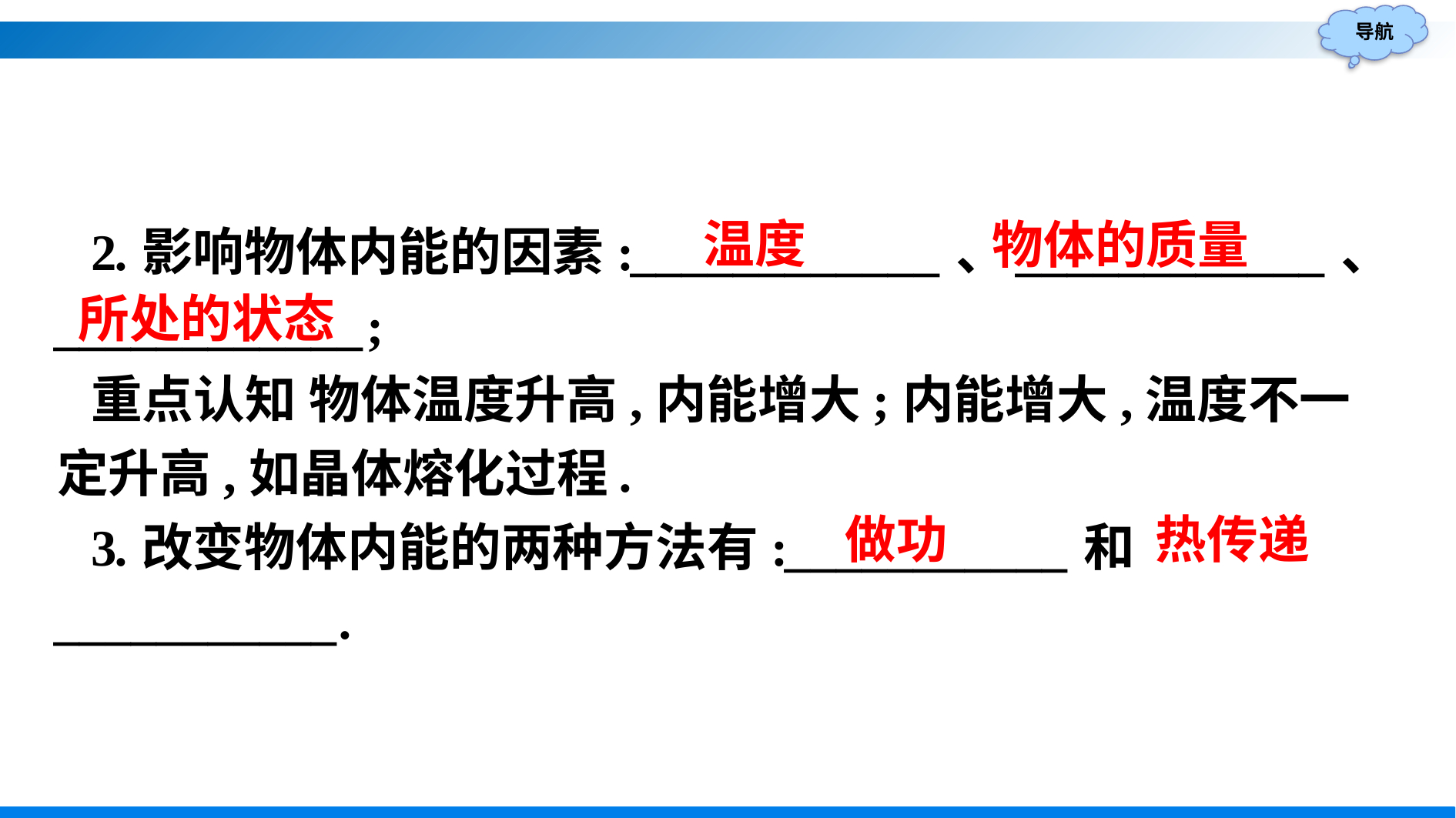

2.影响物体内能的因素:____________、____________、____________;
重点认知 物体温度升高,内能增大;内能增大,温度不一定升高,如晶体熔化过程.
3.改变物体内能的两种方法有:___________和___________.
温度
物体的质量
所处的状态
热传递
做功